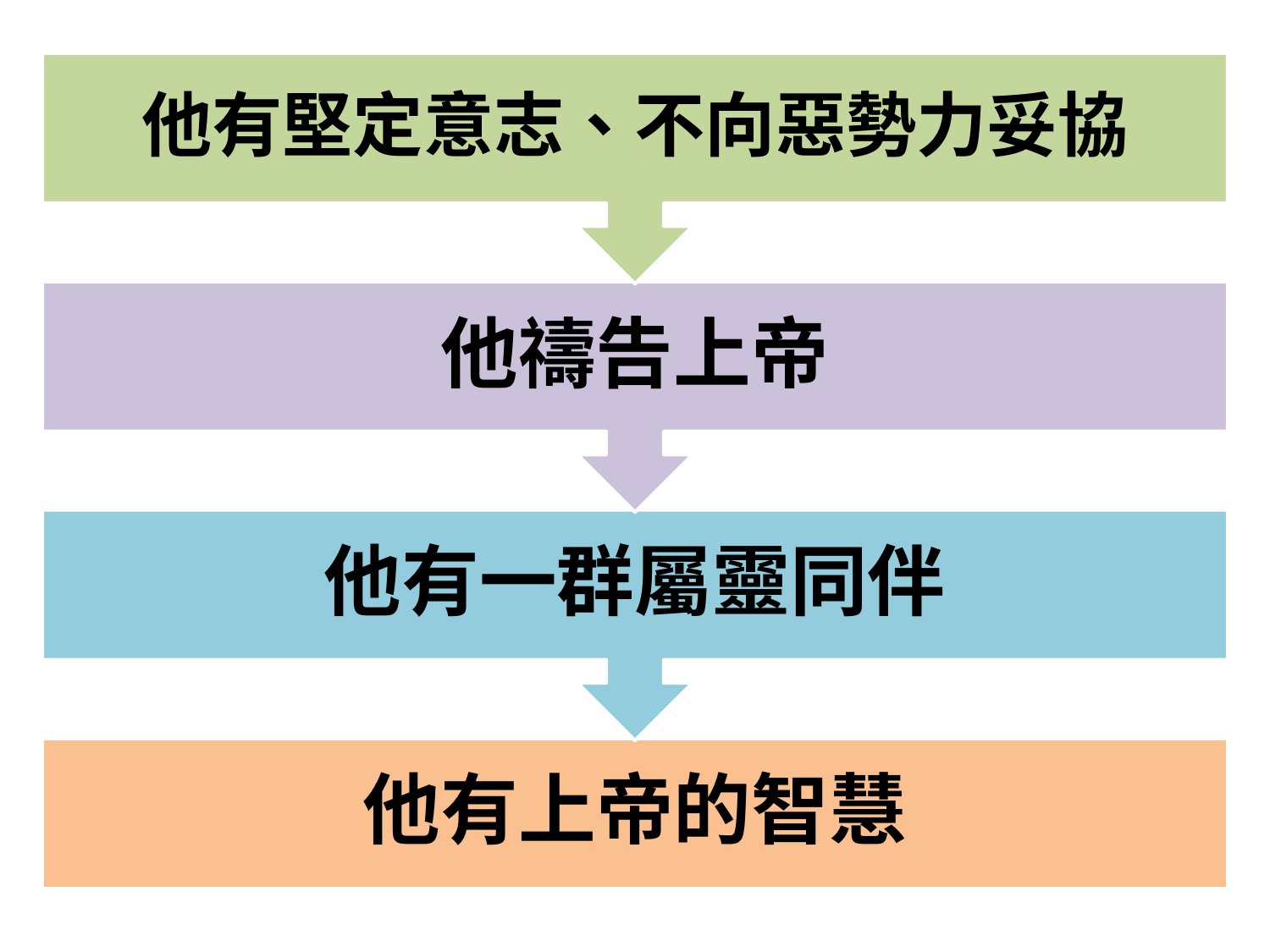

他有上帝的智慧
他有一群屬靈同伴
他禱告上帝
他有堅定意志、不向惡勢力妥協